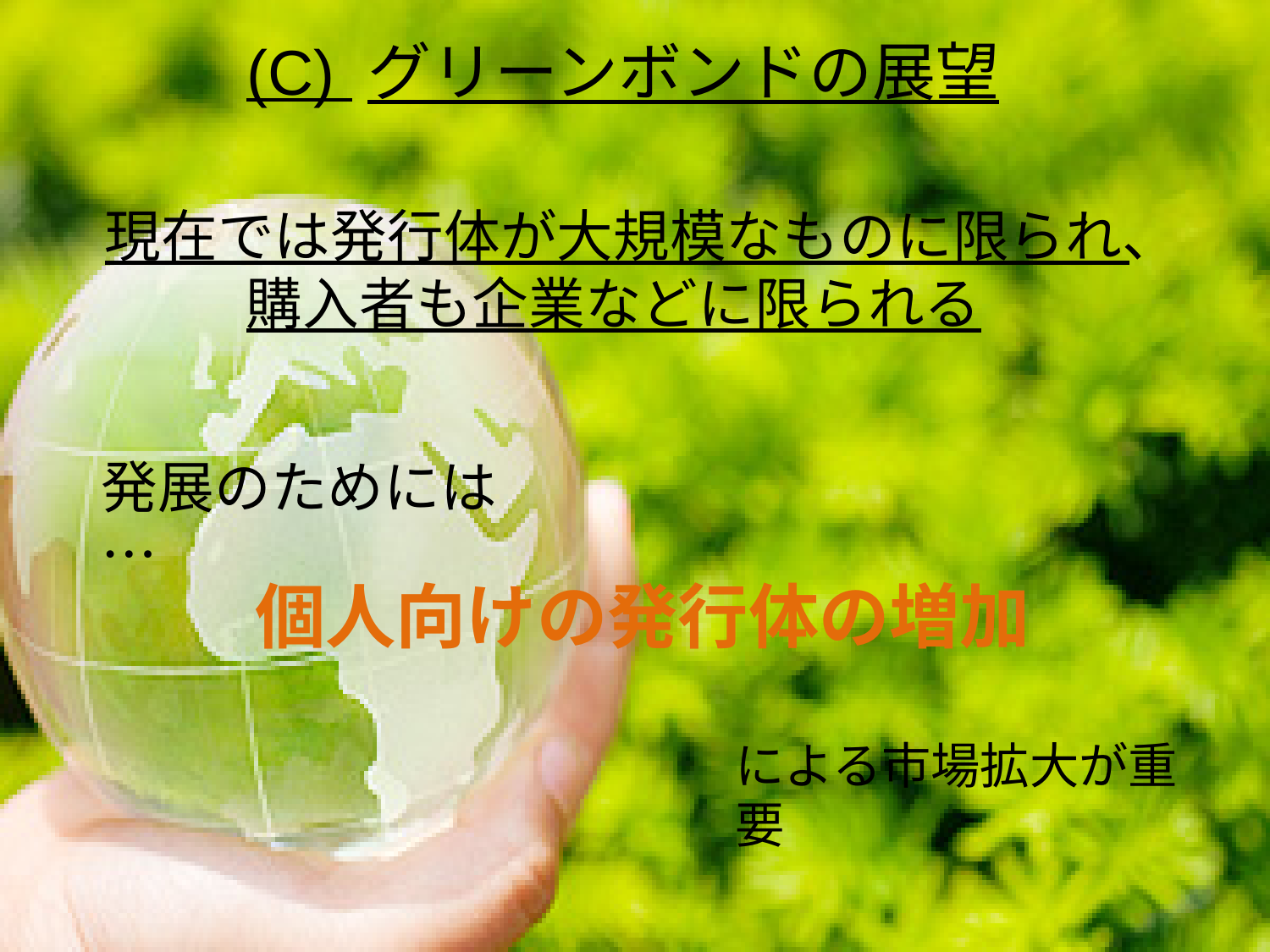

(C) グリーンボンドの展望
現在では発行体が大規模なものに限られ、購入者も企業などに限られる

発展のためには…
個人向けの発行体の増加
による市場拡大が重要